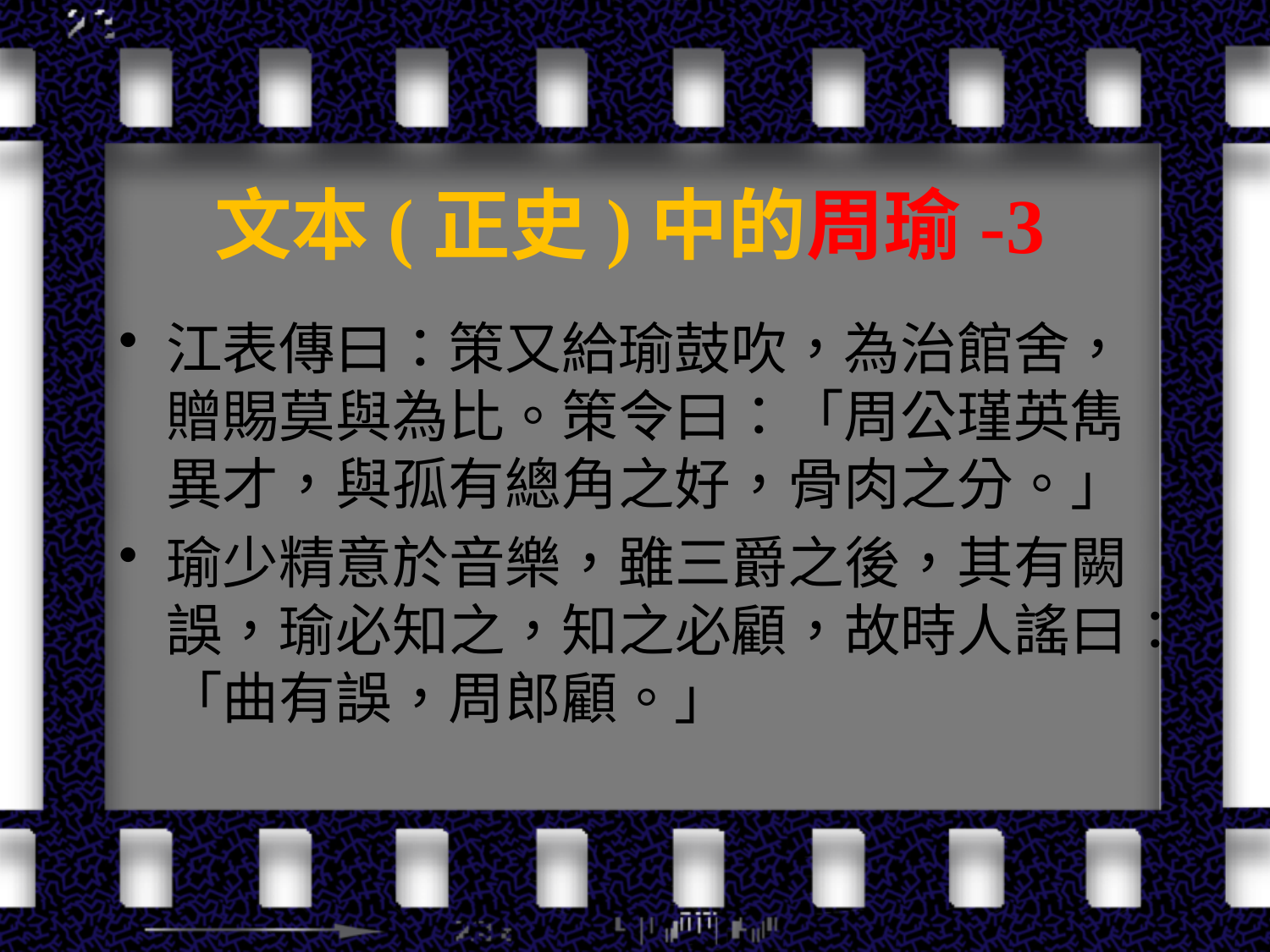

# 文本(正史)中的周瑜-3
江表傳曰：策又給瑜鼓吹，為治館舍，贈賜莫與為比。策令曰：「周公瑾英雋異才，與孤有總角之好，骨肉之分。」
瑜少精意於音樂，雖三爵之後，其有闕誤，瑜必知之，知之必顧，故時人謠曰：「曲有誤，周郎顧。」